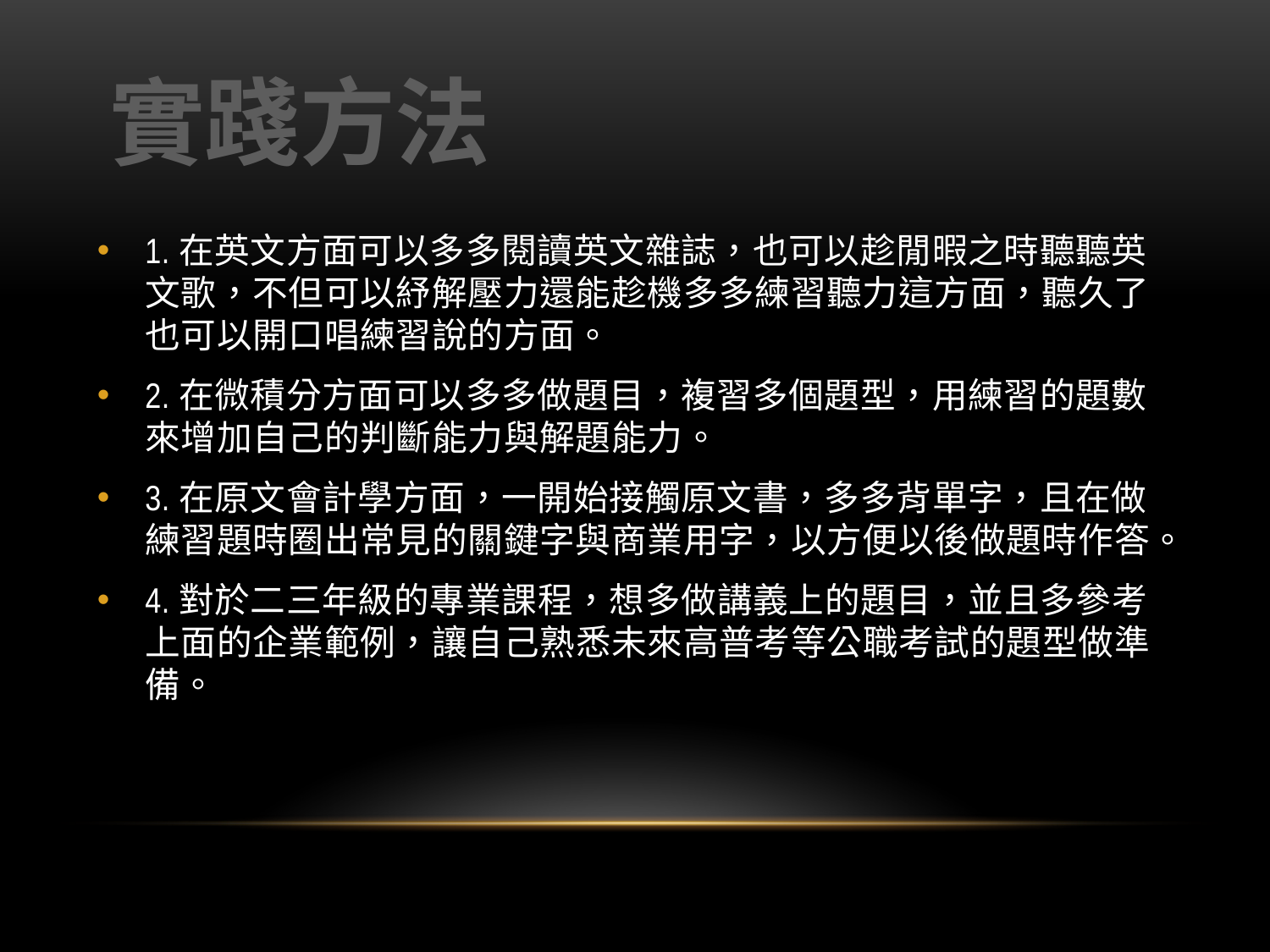

實踐方法
1.在英文方面可以多多閱讀英文雜誌，也可以趁閒暇之時聽聽英文歌，不但可以紓解壓力還能趁機多多練習聽力這方面，聽久了也可以開口唱練習說的方面。
2.在微積分方面可以多多做題目，複習多個題型，用練習的題數來增加自己的判斷能力與解題能力。
3.在原文會計學方面，一開始接觸原文書，多多背單字，且在做練習題時圈出常見的關鍵字與商業用字，以方便以後做題時作答。
4.對於二三年級的專業課程，想多做講義上的題目，並且多參考上面的企業範例，讓自己熟悉未來高普考等公職考試的題型做準備。